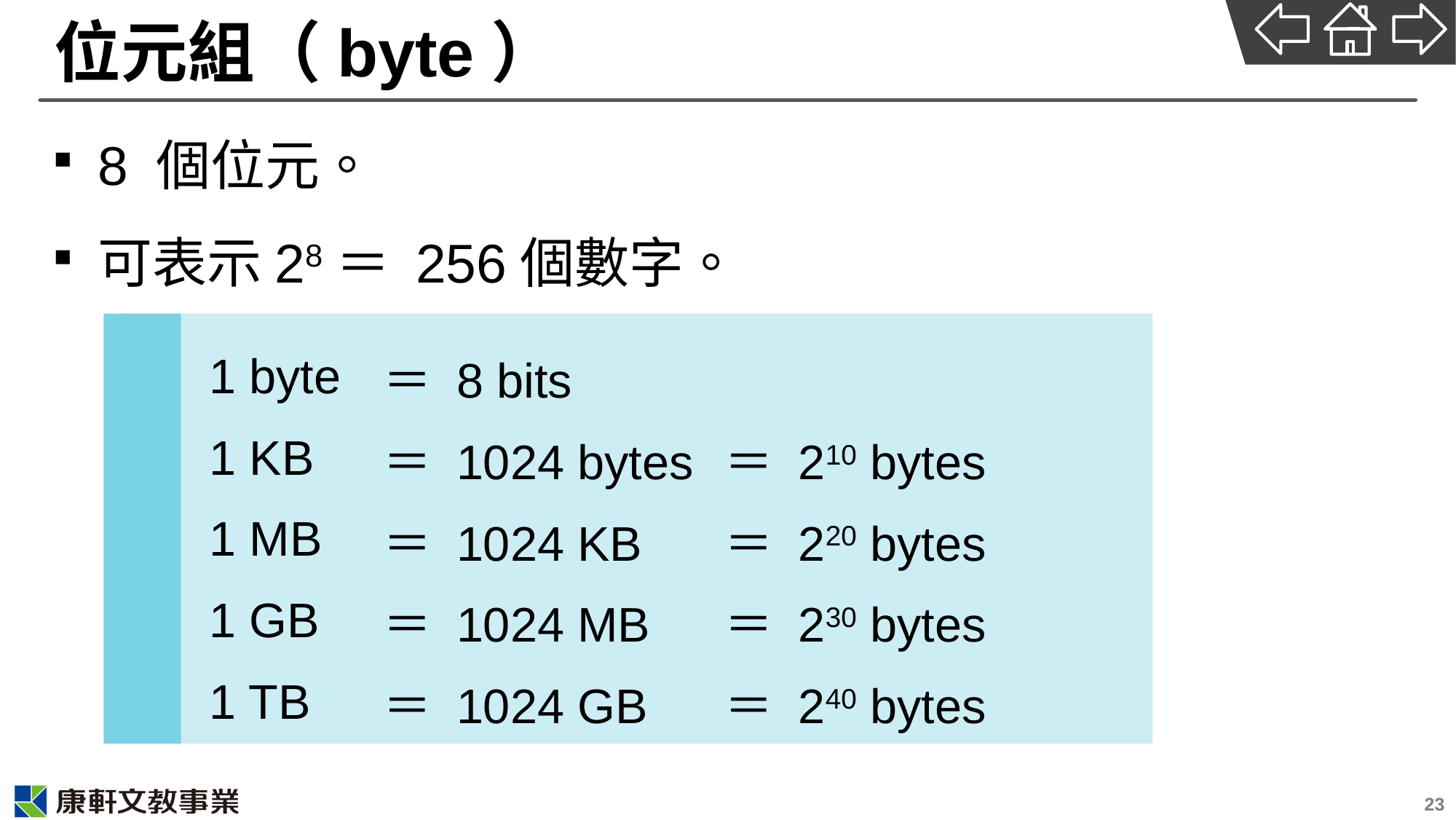

# 位元組（byte）
8 個位元。
可表示28＝ 256個數字。

| 1 byte | ＝ 8 bits |  |
| --- | --- | --- |
| 1 KB | ＝ 1024 bytes | ＝ 210 bytes |
| 1 MB | ＝ 1024 KB | ＝ 220 bytes |
| 1 GB | ＝ 1024 MB | ＝ 230 bytes |
| 1 TB | ＝ 1024 GB | ＝ 240 bytes |
23